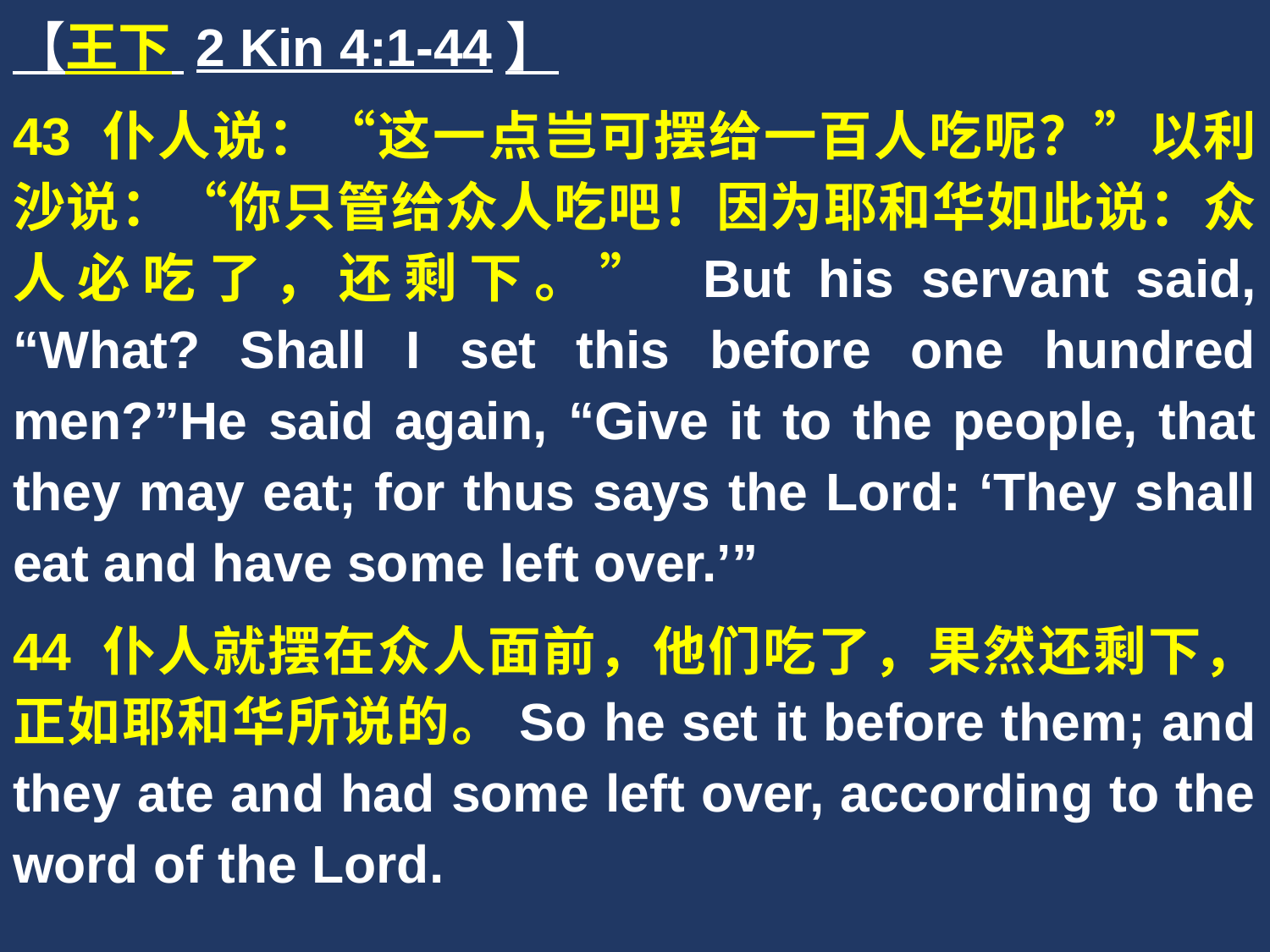

【王下 2 Kin 4:1-44】
43 仆人说：“这一点岂可摆给一百人吃呢？”以利沙说：“你只管给众人吃吧！因为耶和华如此说：众人必吃了，还剩下。” But his servant said, “What? Shall I set this before one hundred men?”He said again, “Give it to the people, that they may eat; for thus says the Lord: ‘They shall eat and have some left over.’”
44 仆人就摆在众人面前，他们吃了，果然还剩下，正如耶和华所说的。So he set it before them; and they ate and had some left over, according to the word of the Lord.